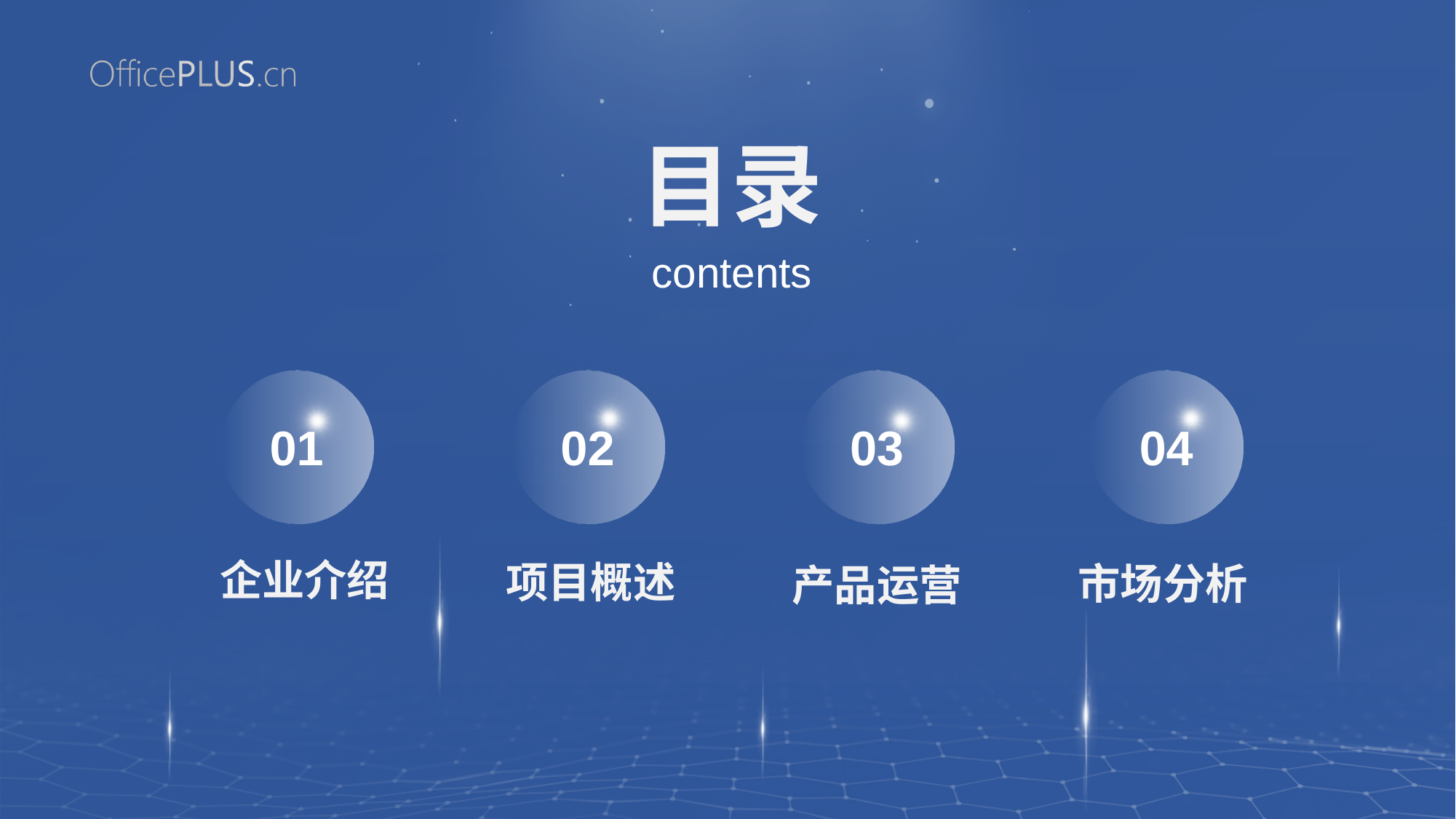

# 目录
contents

01
02
03
04
企业介绍
项目概述
市场分析
产品运营